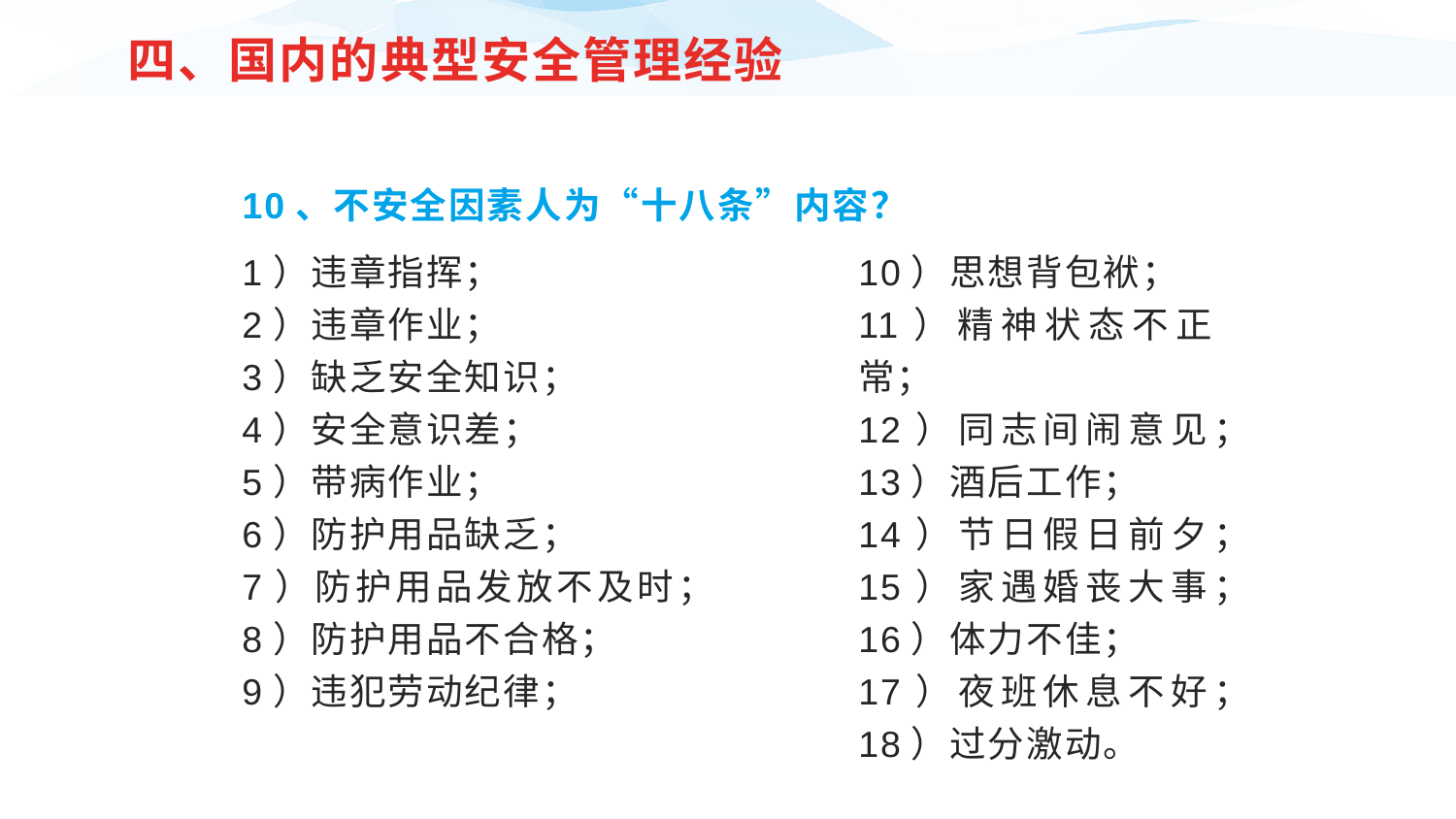

四、国内的典型安全管理经验
10、不安全因素人为“十八条”内容？
1）违章指挥；
2）违章作业；
3）缺乏安全知识；
4）安全意识差；
5）带病作业；
6）防护用品缺乏；
7）防护用品发放不及时；
8）防护用品不合格；
9）违犯劳动纪律；
10）思想背包袱；
11）精神状态不正常；
12）同志间闹意见；
13）酒后工作；
14）节日假日前夕；
15）家遇婚丧大事；
16）体力不佳；
17）夜班休息不好；
18）过分激动。